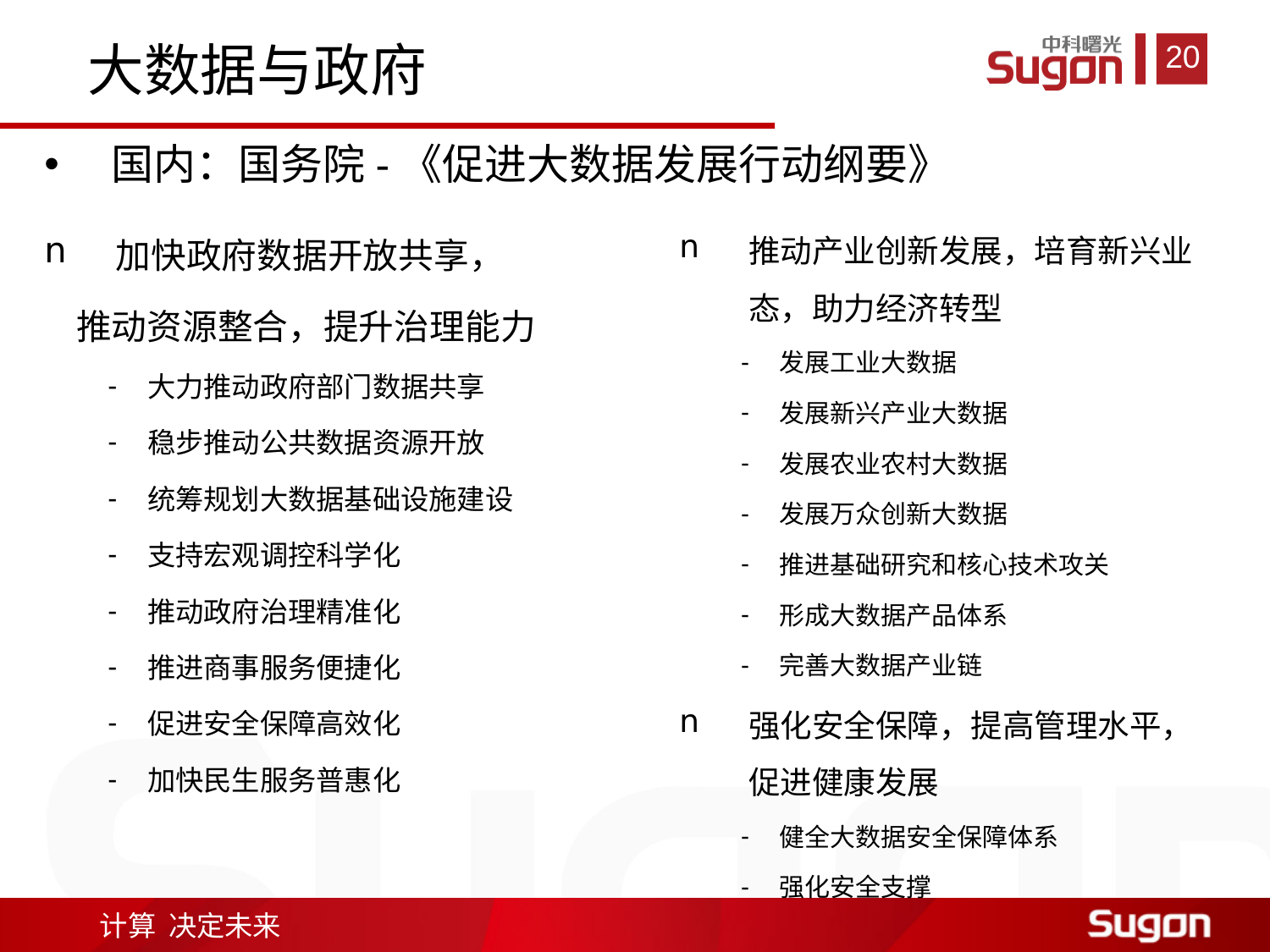

大数据与政府
 国内：国务院-《促进大数据发展行动纲要》
加快政府数据开放共享，
   推动资源整合，提升治理能力
大力推动政府部门数据共享
稳步推动公共数据资源开放
统筹规划大数据基础设施建设
支持宏观调控科学化
推动政府治理精准化
推进商事服务便捷化
促进安全保障高效化
加快民生服务普惠化
推动产业创新发展，培育新兴业态，助力经济转型
发展工业大数据
发展新兴产业大数据
发展农业农村大数据
发展万众创新大数据
推进基础研究和核心技术攻关
形成大数据产品体系
完善大数据产业链
强化安全保障，提高管理水平，促进健康发展
健全大数据安全保障体系
强化安全支撑